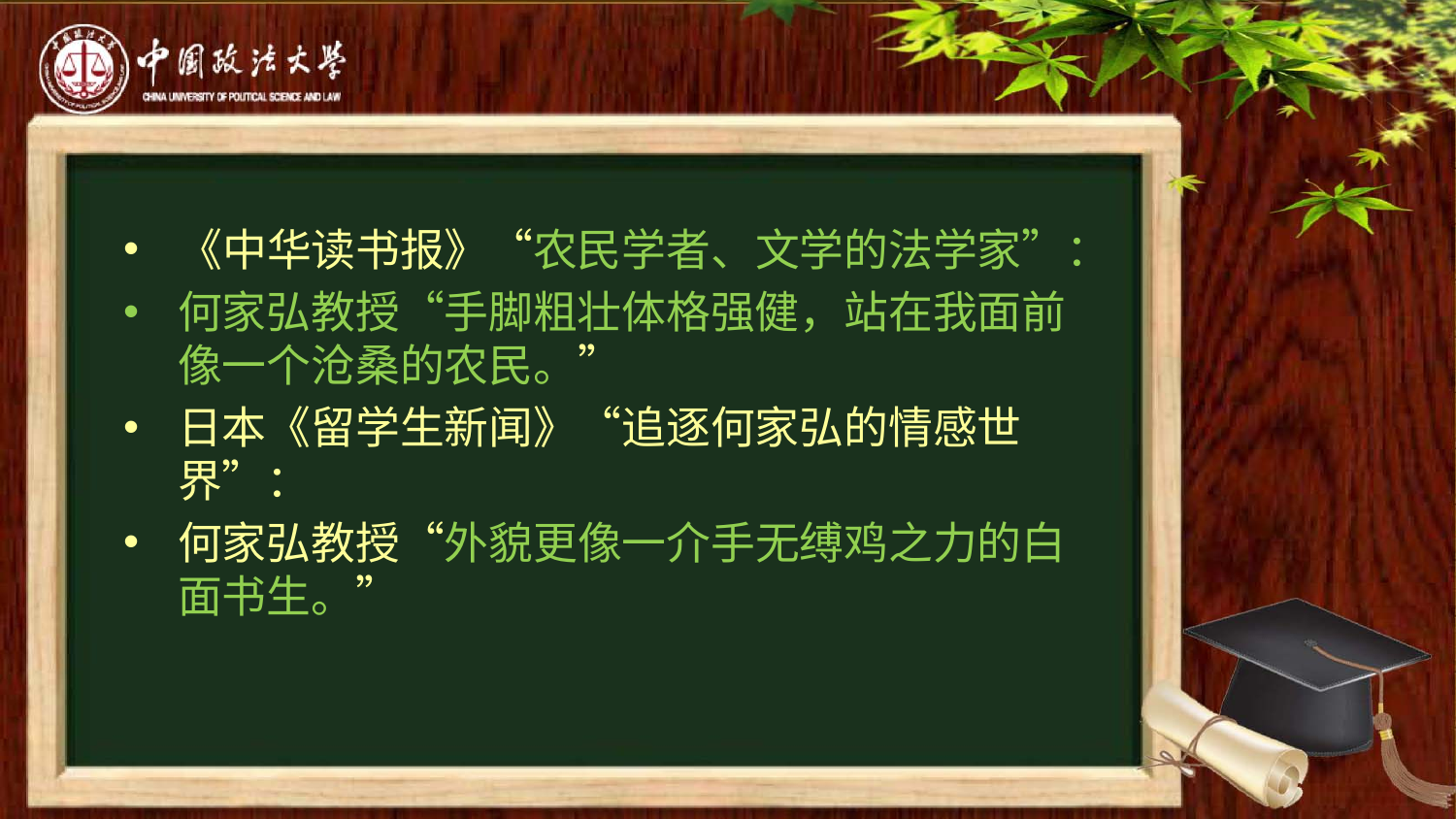

《中华读书报》“农民学者、文学的法学家”：
何家弘教授“手脚粗壮体格强健，站在我面前像一个沧桑的农民。”
日本《留学生新闻》“追逐何家弘的情感世界”：
何家弘教授“外貌更像一介手无缚鸡之力的白面书生。”